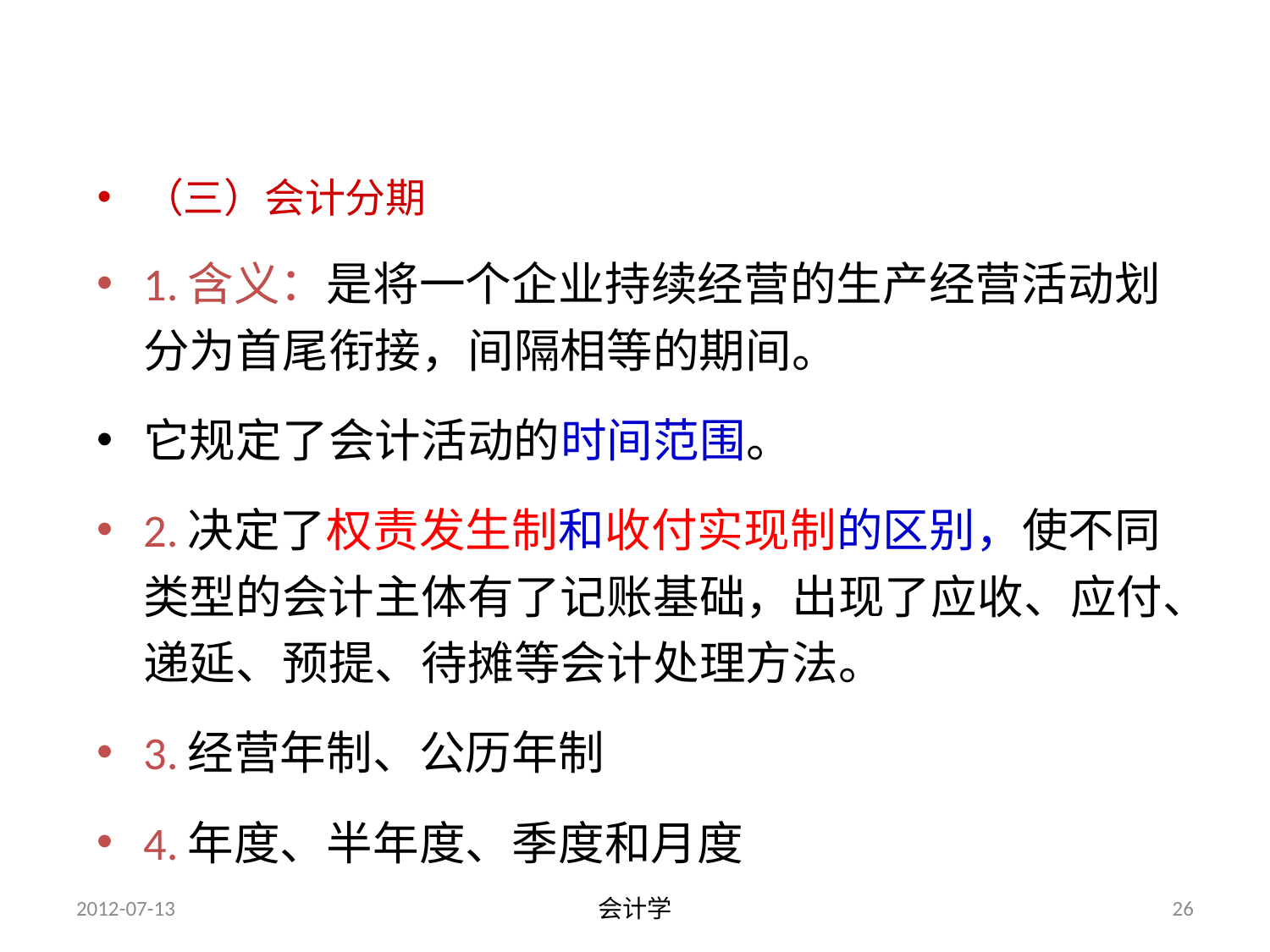

（三）会计分期
1.含义：是将一个企业持续经营的生产经营活动划分为首尾衔接，间隔相等的期间。
它规定了会计活动的时间范围。
2.决定了权责发生制和收付实现制的区别，使不同类型的会计主体有了记账基础，出现了应收、应付、递延、预提、待摊等会计处理方法。
3.经营年制、公历年制
4.年度、半年度、季度和月度
2012-07-13
会计学
26